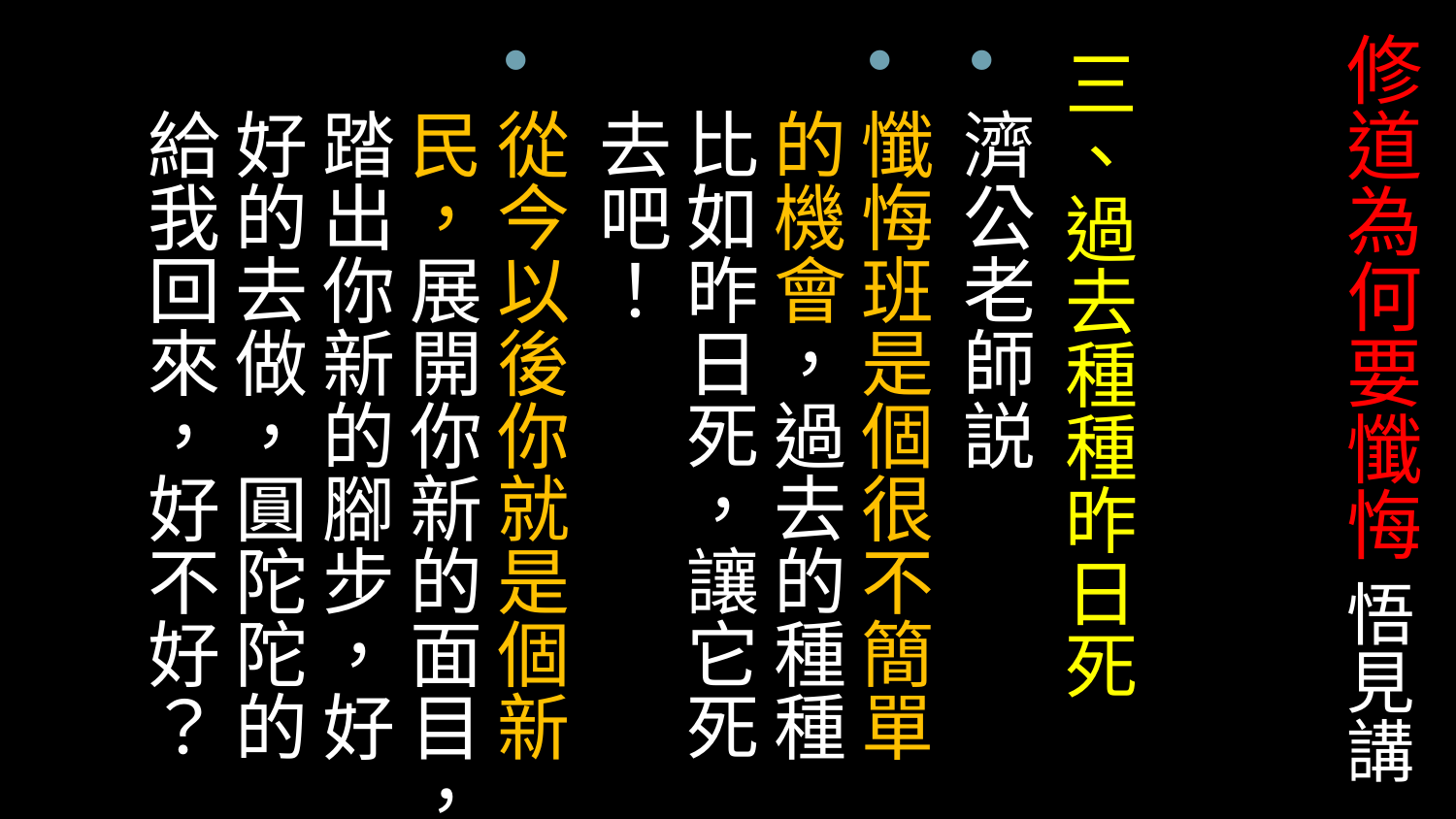

# 修道為何要懺悔 悟見講
三、過去種種昨日死
濟公老師説
懺悔班是個很不簡單的機會，過去的種種比如昨日死，讓它死去吧！
從今以後你就是個新民，展開你新的面目，踏出你新的腳步，好好的去做，圓陀陀的給我回來，好不好？